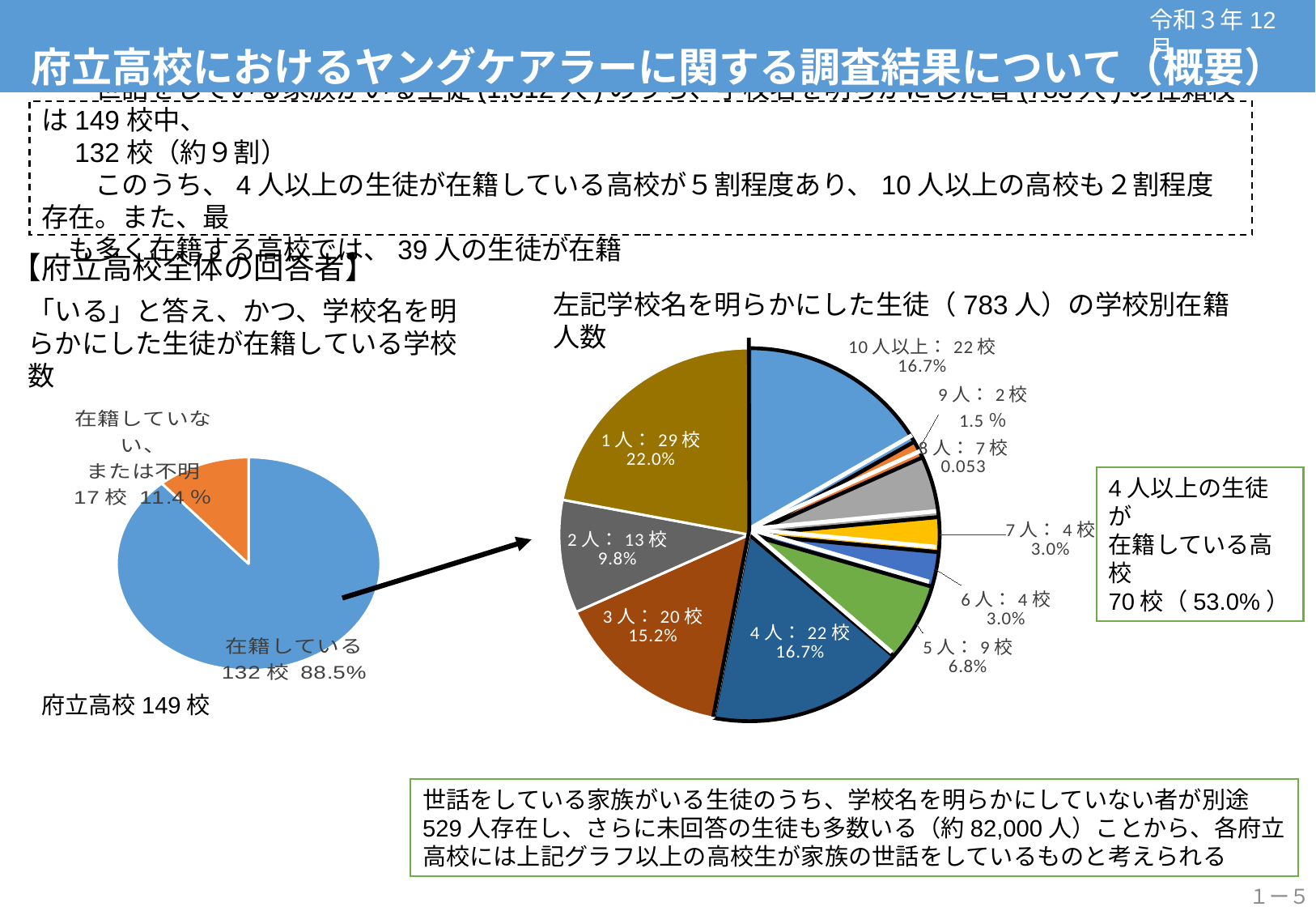

令和３年12月
府立高校におけるヤングケアラーに関する調査結果について（概要）
　　世話をしている家族がいる生徒(1,312人)のうち、学校名を明らかにした者(783人)の在籍校は149校中、
　132校（約９割）
　　このうち、4人以上の生徒が在籍している高校が５割程度あり、10人以上の高校も２割程度存在。また、最
　も多く在籍する高校では、39人の生徒が在籍
【府立高校全体の回答者】

### Chart

| Category | 回答数 |
|---|---|
| いる | 0.8859060402684564 |
| いない | 0.11409395973154363 |
左記学校名を明らかにした生徒（783人）の学校別在籍人数
「いる」と答え、かつ、学校名を明らかにした生徒が在籍している学校数

### Chart

| Category | 学校数 |
|---|---|
| 10人以上 | 0.167 |
| 9人 | 0.015 |
| 8人 | 0.053 |
| 7人 | 0.03 |
| 6人 | 0.03 |
| 5人 | 0.068 |
| 4人 | 0.167 |
| 3人 | 0.152 |
| 2人 | 0.098 |
| 1人 | 0.22 |
4人以上の生徒が
在籍している高校
70校（53.0%）
府立高校149校
世話をしている家族がいる生徒のうち、学校名を明らかにしていない者が別途529人存在し、さらに未回答の生徒も多数いる（約82,000人）ことから、各府立高校には上記グラフ以上の高校生が家族の世話をしているものと考えられる
１ー５